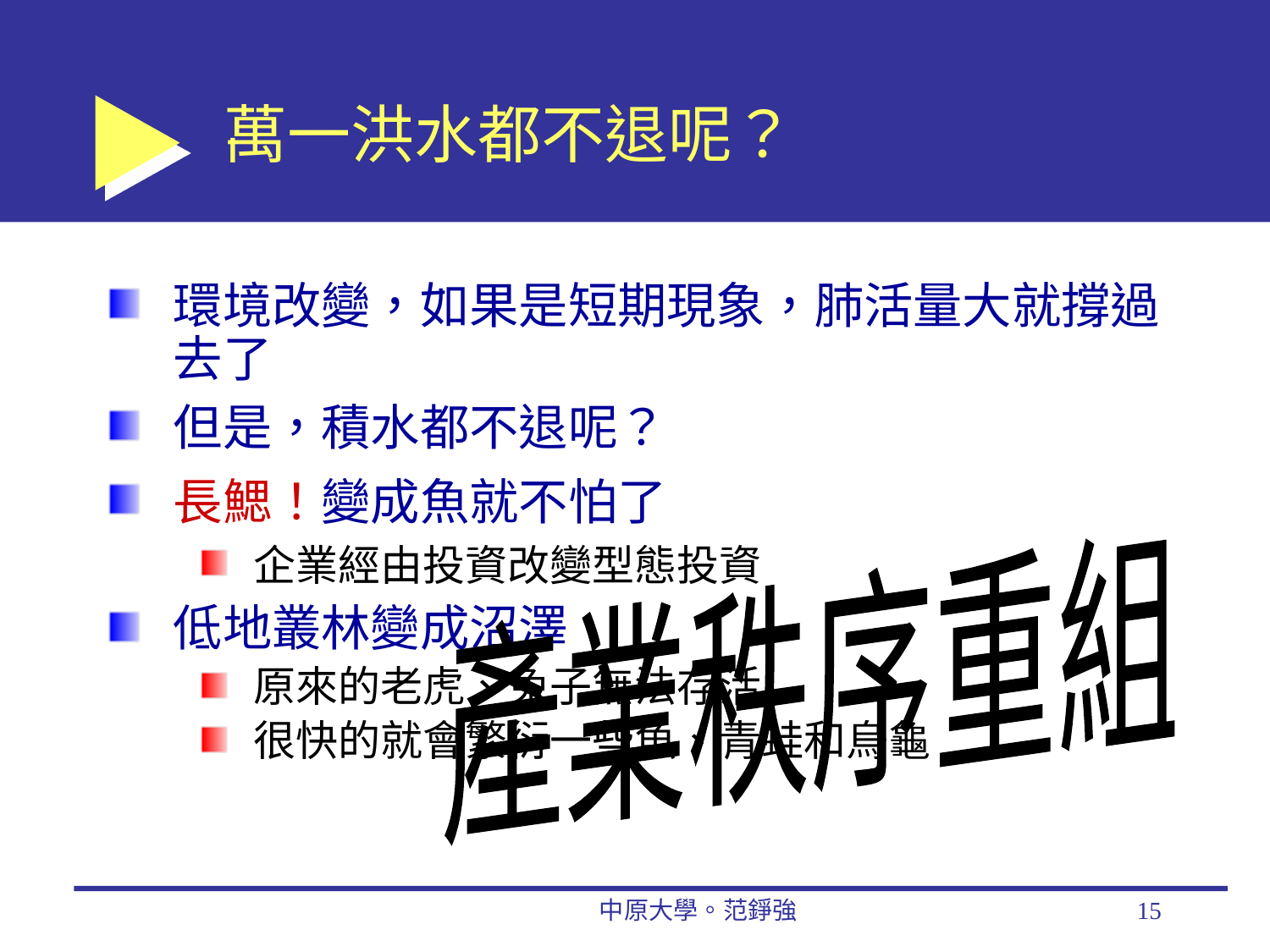

# 萬一洪水都不退呢？
環境改變，如果是短期現象，肺活量大就撐過去了
但是，積水都不退呢？
長鰓！變成魚就不怕了
企業經由投資改變型態投資
低地叢林變成沼澤
原來的老虎、兔子無法存活
很快的就會繁衍一些魚、青蛙和烏龜
產業秩序重組
中原大學。范錚強
15